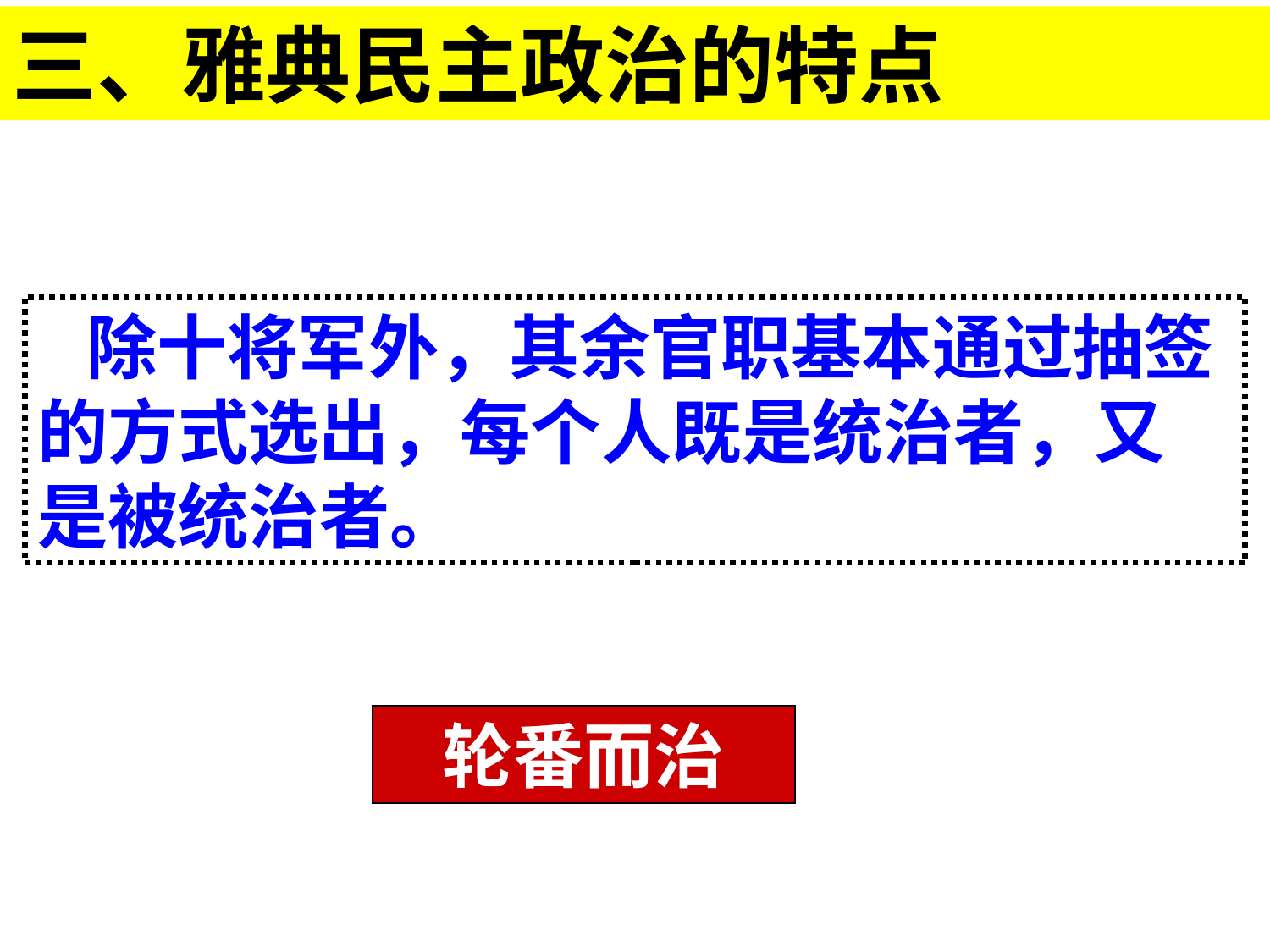

三、雅典民主政治的特点
  除十将军外，其余官职基本通过抽签的方式选出，每个人既是统治者，又是被统治者。
轮番而治